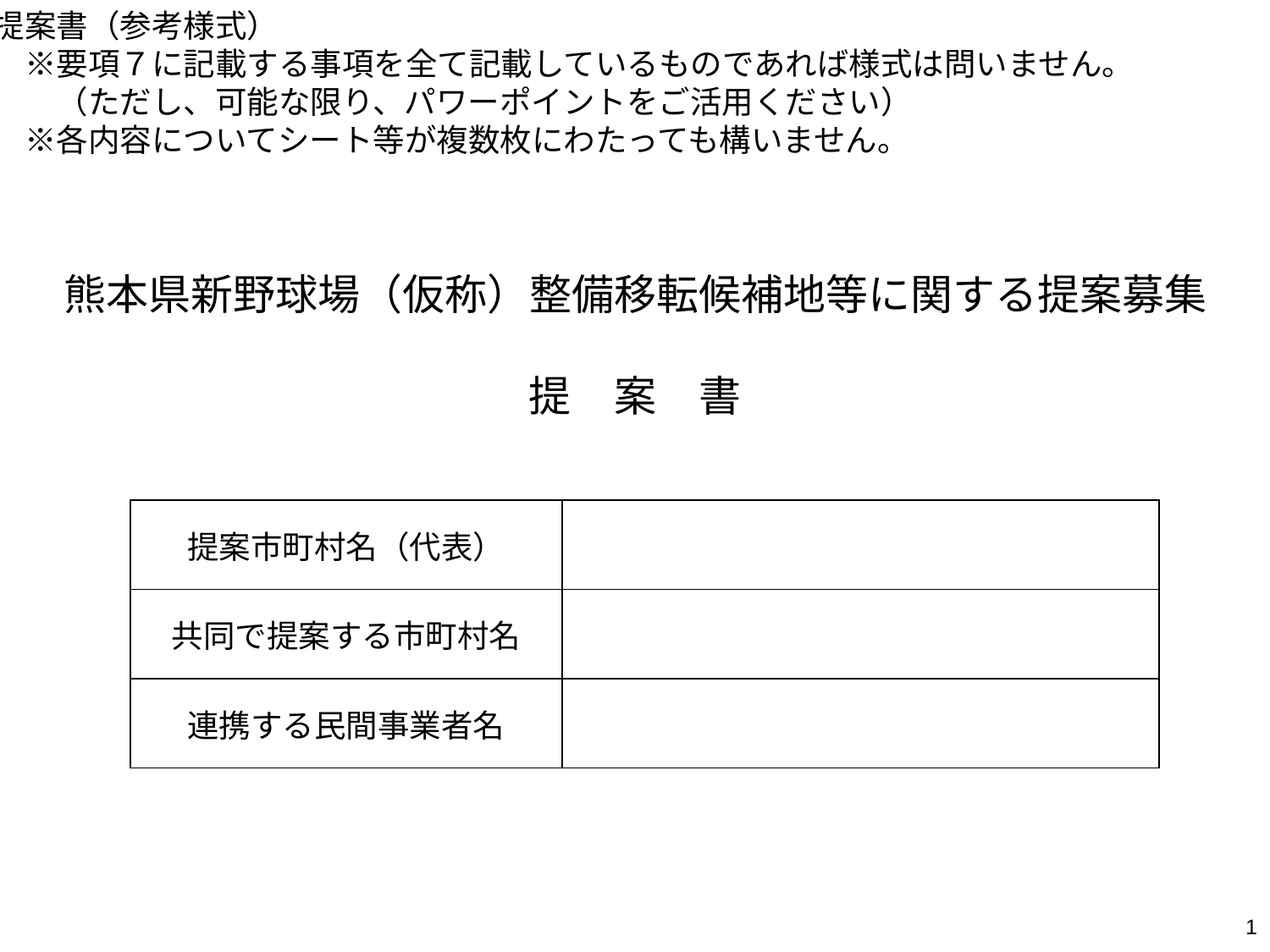

提案書（参考様式）
　※要項７に記載する事項を全て記載しているものであれば様式は問いません。
　　（ただし、可能な限り、パワーポイントをご活用ください）
　※各内容についてシート等が複数枚にわたっても構いません。
熊本県新野球場（仮称）整備移転候補地等に関する提案募集
提　案　書
| 提案市町村名（代表） |  |
| --- | --- |
| 共同で提案する市町村名 |  |
| 連携する民間事業者名 |  |
1